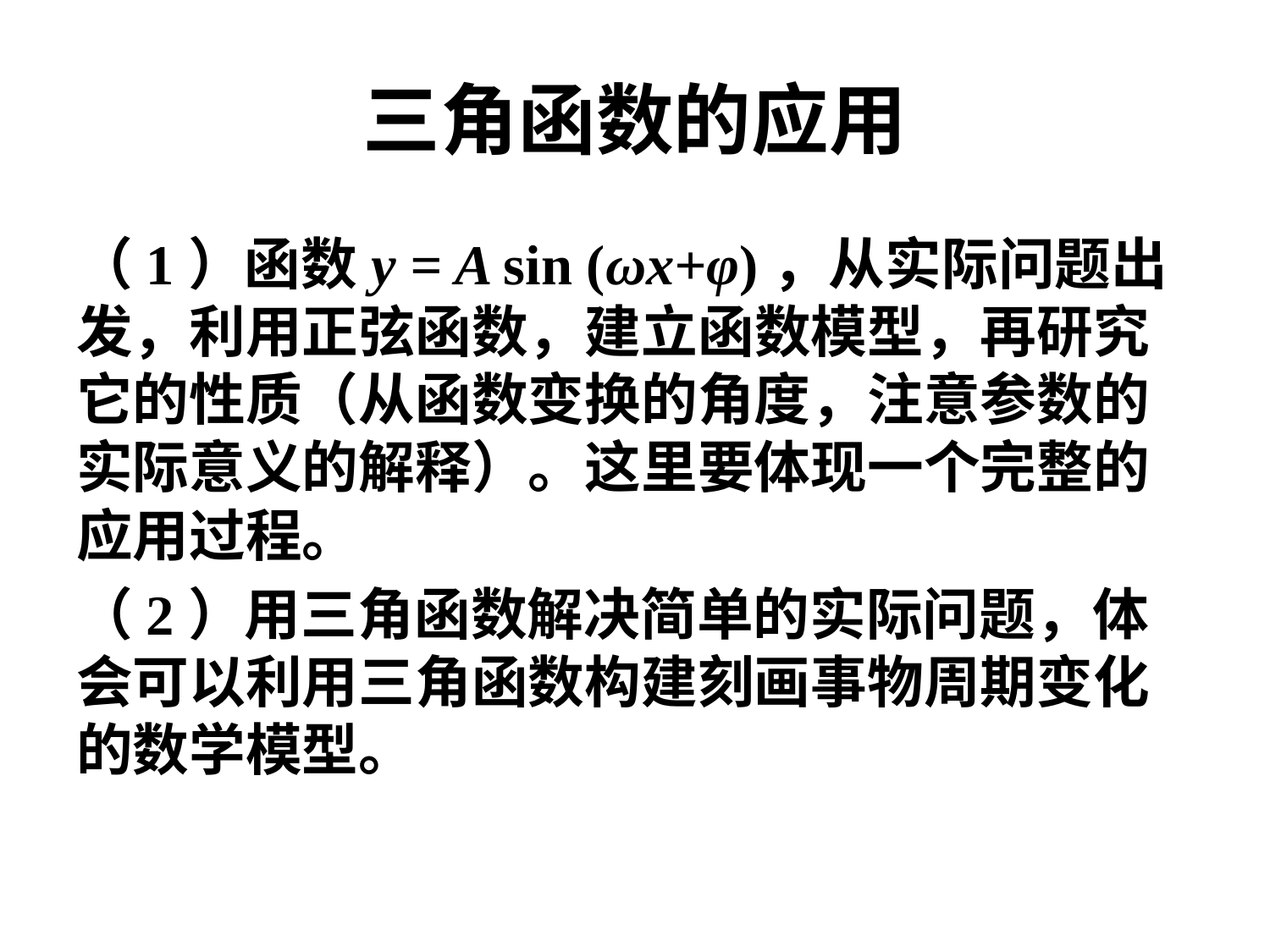

# 三角函数的应用
（1）函数y = A sin (ωx+φ)，从实际问题出发，利用正弦函数，建立函数模型，再研究它的性质（从函数变换的角度，注意参数的实际意义的解释）。这里要体现一个完整的应用过程。
（2）用三角函数解决简单的实际问题，体会可以利用三角函数构建刻画事物周期变化的数学模型。